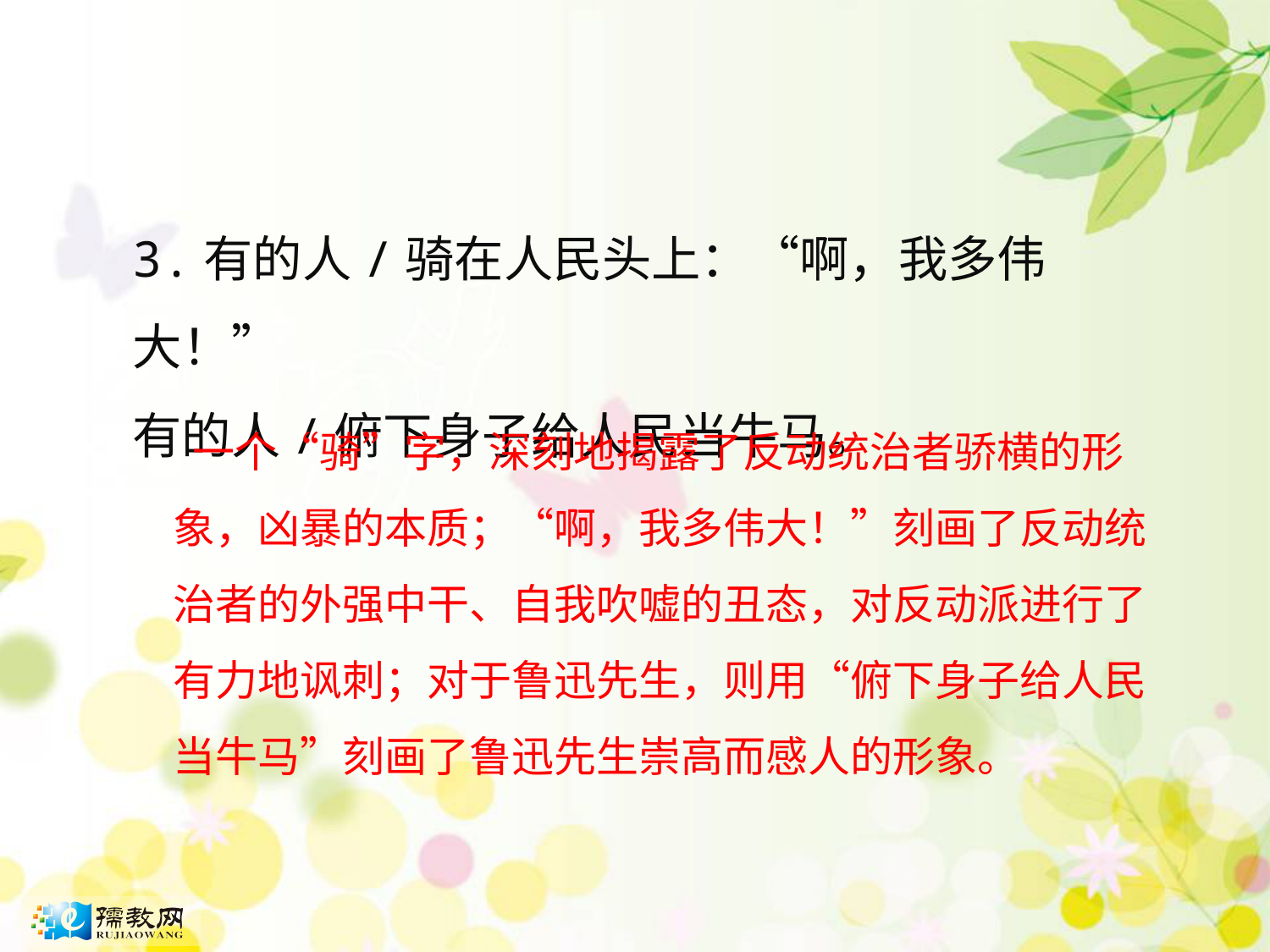

3.有的人/骑在人民头上：“啊，我多伟大！”
有的人/俯下身子给人民当牛马。
      一个“骑”字，深刻地揭露了反动统治者骄横的形象，凶暴的本质；“啊，我多伟大！”刻画了反动统治者的外强中干、自我吹嘘的丑态，对反动派进行了有力地讽刺；对于鲁迅先生，则用“俯下身子给人民当牛马”刻画了鲁迅先生崇高而感人的形象。